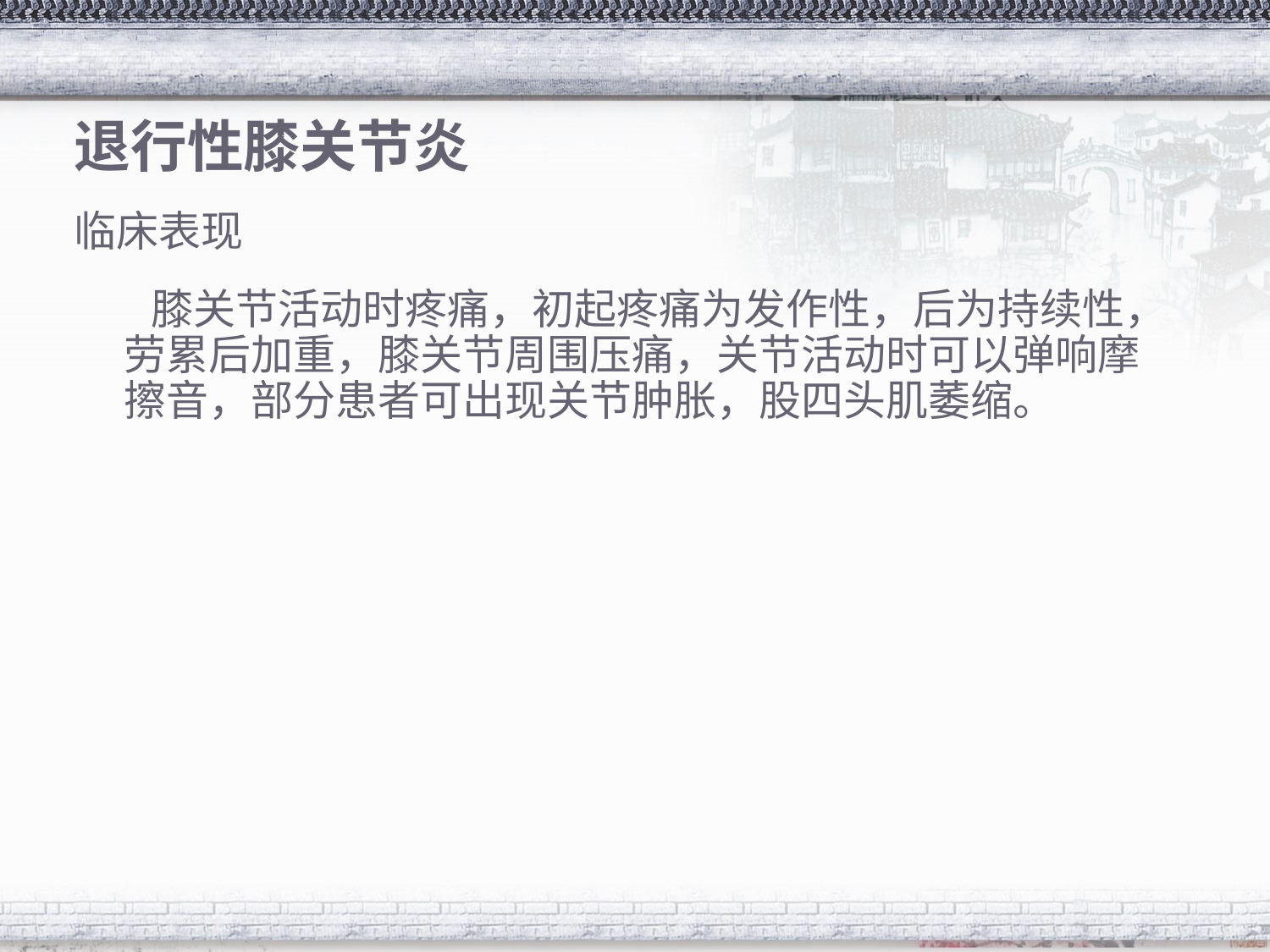

# 退行性膝关节炎
临床表现
       膝关节活动时疼痛，初起疼痛为发作性，后为持续性，劳累后加重，膝关节周围压痛，关节活动时可以弹响摩擦音，部分患者可出现关节肿胀，股四头肌萎缩。